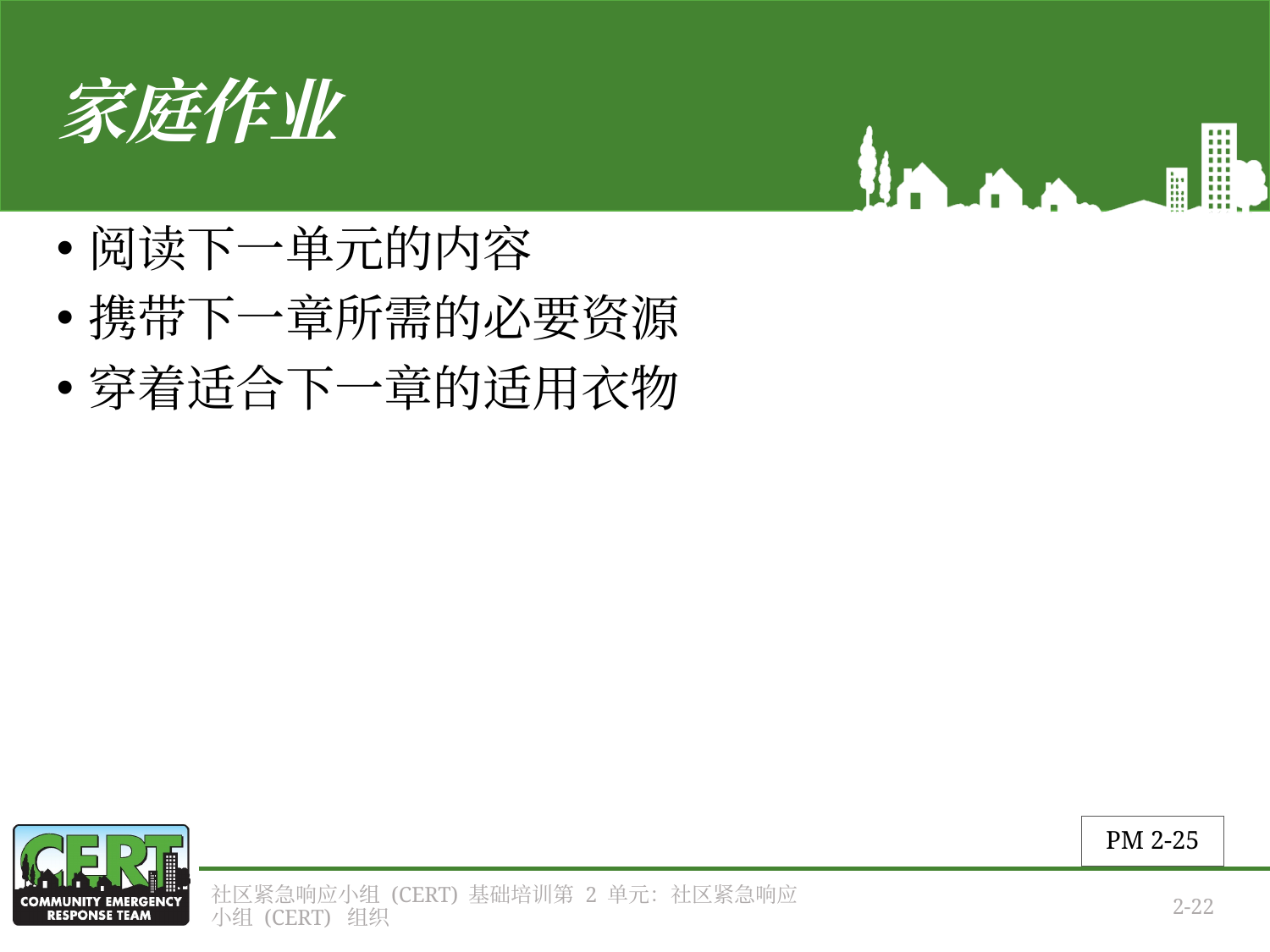

# 家庭作业
阅读下一单元的内容
携带下一章所需的必要资源
穿着适合下一章的适用衣物
PM 2-25
社区紧急响应小组 (CERT) 基础培训第 2 单元：社区紧急响应小组 (CERT)  组织
2-22